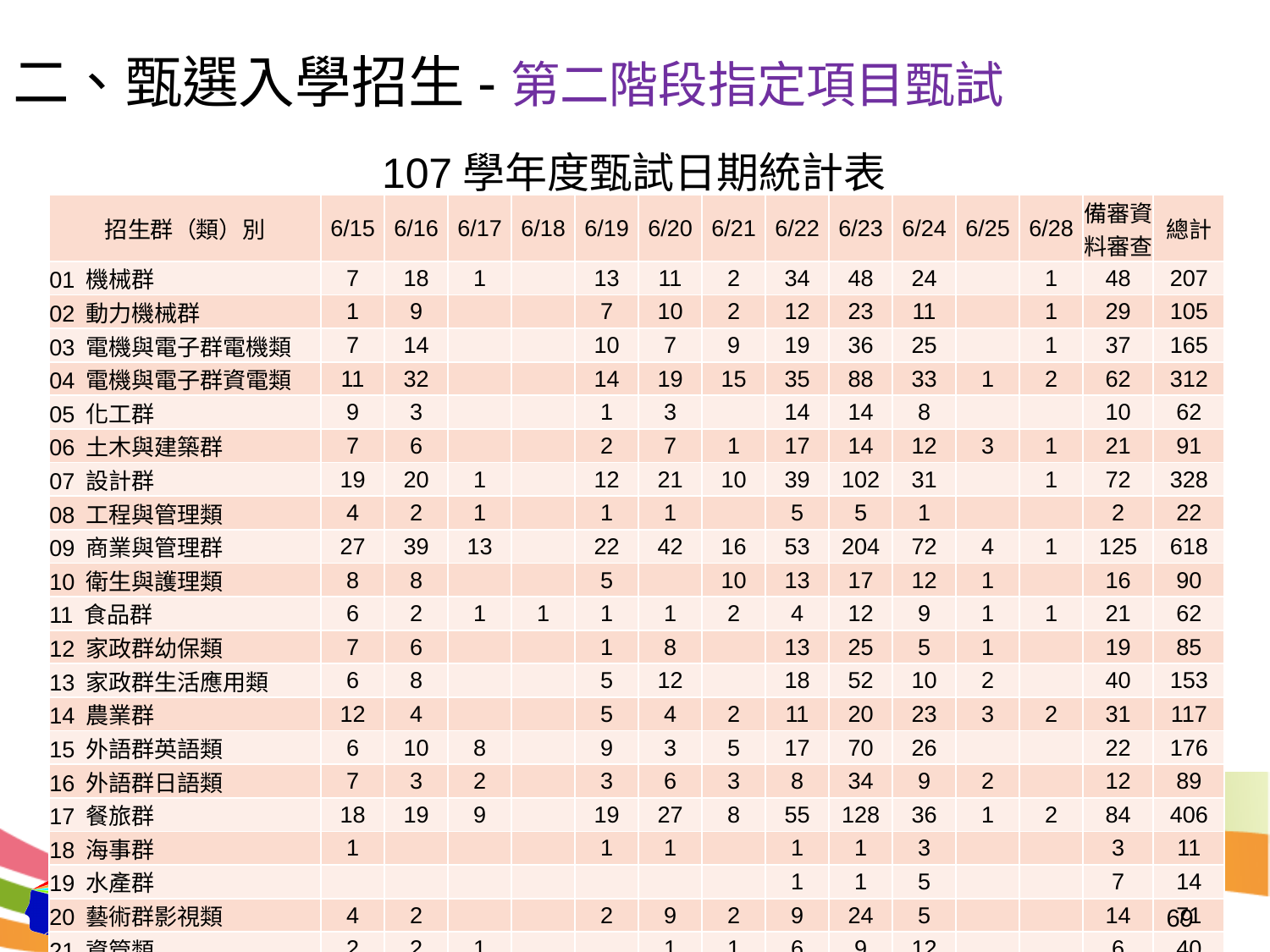

# 二、甄選入學招生-第二階段指定項目甄試
107學年度甄試日期統計表
| 招生群（類）別 | 6/15 | 6/16 | 6/17 | 6/18 | 6/19 | 6/20 | 6/21 | 6/22 | 6/23 | 6/24 | 6/25 | 6/28 | 備審資 料審查 | 總計 |
| --- | --- | --- | --- | --- | --- | --- | --- | --- | --- | --- | --- | --- | --- | --- |
| 01 機械群 | 7 | 18 | 1 |  | 13 | 11 | 2 | 34 | 48 | 24 |  | 1 | 48 | 207 |
| 02 動力機械群 | 1 | 9 |  |  | 7 | 10 | 2 | 12 | 23 | 11 |  | 1 | 29 | 105 |
| 03 電機與電子群電機類 | 7 | 14 |  |  | 10 | 7 | 9 | 19 | 36 | 25 |  | 1 | 37 | 165 |
| 04 電機與電子群資電類 | 11 | 32 |  |  | 14 | 19 | 15 | 35 | 88 | 33 | 1 | 2 | 62 | 312 |
| 05 化工群 | 9 | 3 |  |  | 1 | 3 |  | 14 | 14 | 8 |  |  | 10 | 62 |
| 06 土木與建築群 | 7 | 6 |  |  | 2 | 7 | 1 | 17 | 14 | 12 | 3 | 1 | 21 | 91 |
| 07 設計群 | 19 | 20 | 1 |  | 12 | 21 | 10 | 39 | 102 | 31 |  | 1 | 72 | 328 |
| 08 工程與管理類 | 4 | 2 | 1 |  | 1 | 1 |  | 5 | 5 | 1 |  |  | 2 | 22 |
| 09 商業與管理群 | 27 | 39 | 13 |  | 22 | 42 | 16 | 53 | 204 | 72 | 4 | 1 | 125 | 618 |
| 10 衛生與護理類 | 8 | 8 |  |  | 5 |  | 10 | 13 | 17 | 12 | 1 |  | 16 | 90 |
| 11 食品群 | 6 | 2 | 1 | 1 | 1 | 1 | 2 | 4 | 12 | 9 | 1 | 1 | 21 | 62 |
| 12 家政群幼保類 | 7 | 6 |  |  | 1 | 8 |  | 13 | 25 | 5 | 1 |  | 19 | 85 |
| 13 家政群生活應用類 | 6 | 8 |  |  | 5 | 12 |  | 18 | 52 | 10 | 2 |  | 40 | 153 |
| 14 農業群 | 12 | 4 |  |  | 5 | 4 | 2 | 11 | 20 | 23 | 3 | 2 | 31 | 117 |
| 15 外語群英語類 | 6 | 10 | 8 |  | 9 | 3 | 5 | 17 | 70 | 26 |  |  | 22 | 176 |
| 16 外語群日語類 | 7 | 3 | 2 |  | 3 | 6 | 3 | 8 | 34 | 9 | 2 |  | 12 | 89 |
| 17 餐旅群 | 18 | 19 | 9 |  | 19 | 27 | 8 | 55 | 128 | 36 | 1 | 2 | 84 | 406 |
| 18 海事群 | 1 |  |  |  | 1 | 1 |  | 1 | 1 | 3 |  |  | 3 | 11 |
| 19 水產群 |  |  |  |  |  |  |  | 1 | 1 | 5 |  |  | 7 | 14 |
| 20 藝術群影視類 | 4 | 2 |  |  | 2 | 9 | 2 | 9 | 24 | 5 |  |  | 14 | 71 |
| 21 資管類 | 2 | 2 | 1 |  |  | 1 | 1 | 6 | 9 | 12 |  |  | 6 | 40 |
| 總計 | 169 | 207 | 37 | 1 | 133 | 193 | 88 | 384 | 927 | 372 | 19 | 13 | 681 | 3224 |
| 比率(%) | 5.2 | 6.4 | 1.1 | 0.0 | 4.1 | 6.0 | 2.7 | 11.9 | 28.8 | 11.5 | 0.6 | 0.4 | 21.1 | 100 |
69